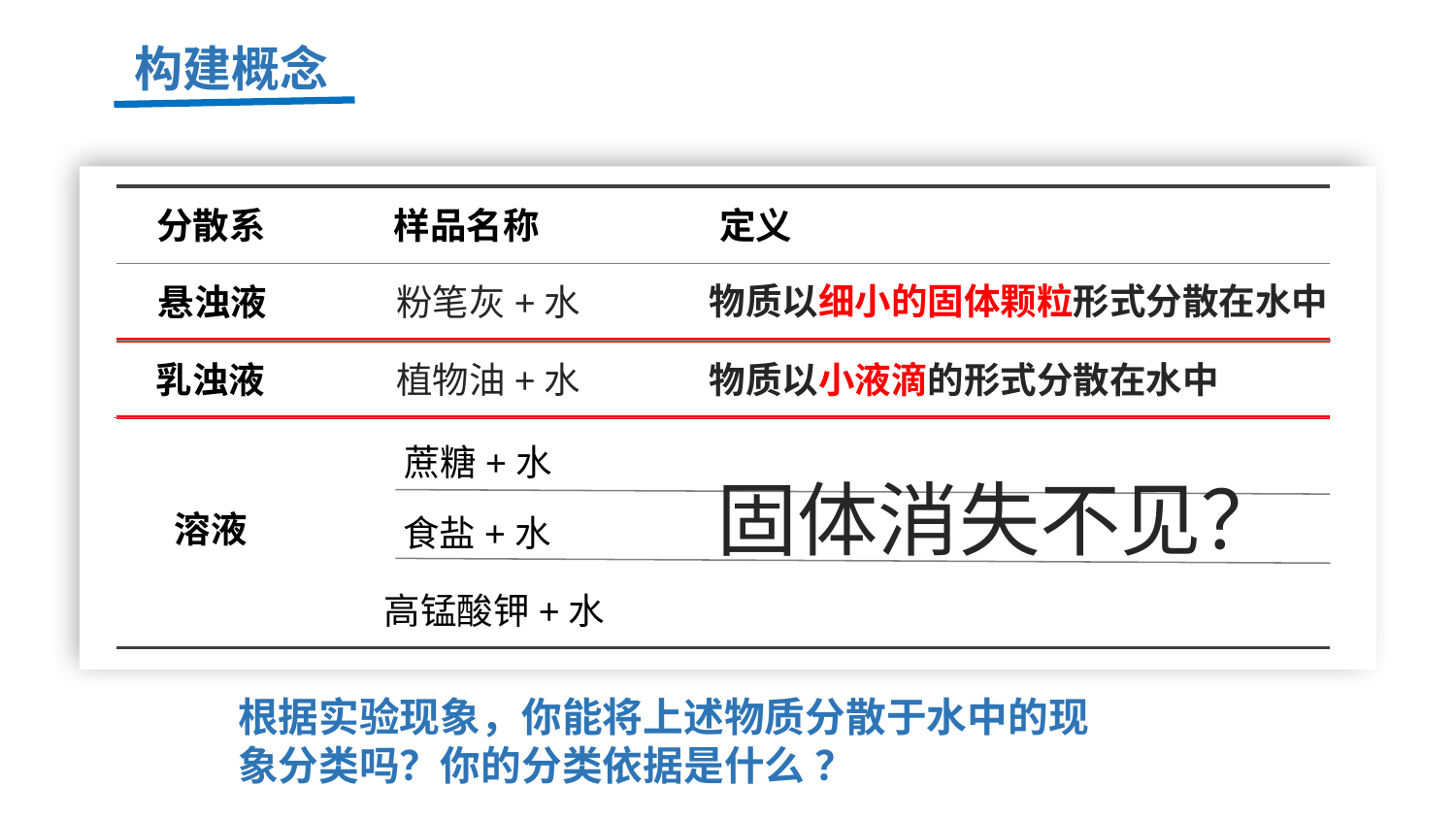

构建概念

分散系
样品名称
定义
物质以细小的固体颗粒形式分散在水中
悬浊液
粉笔灰+水
乳浊液
植物油+水
物质以小液滴的形式分散在水中
蔗糖+水
固体消失不见？
溶液
食盐+水
高锰酸钾+水
根据实验现象，你能将上述物质分散于水中的现象分类吗？你的分类依据是什么 ？